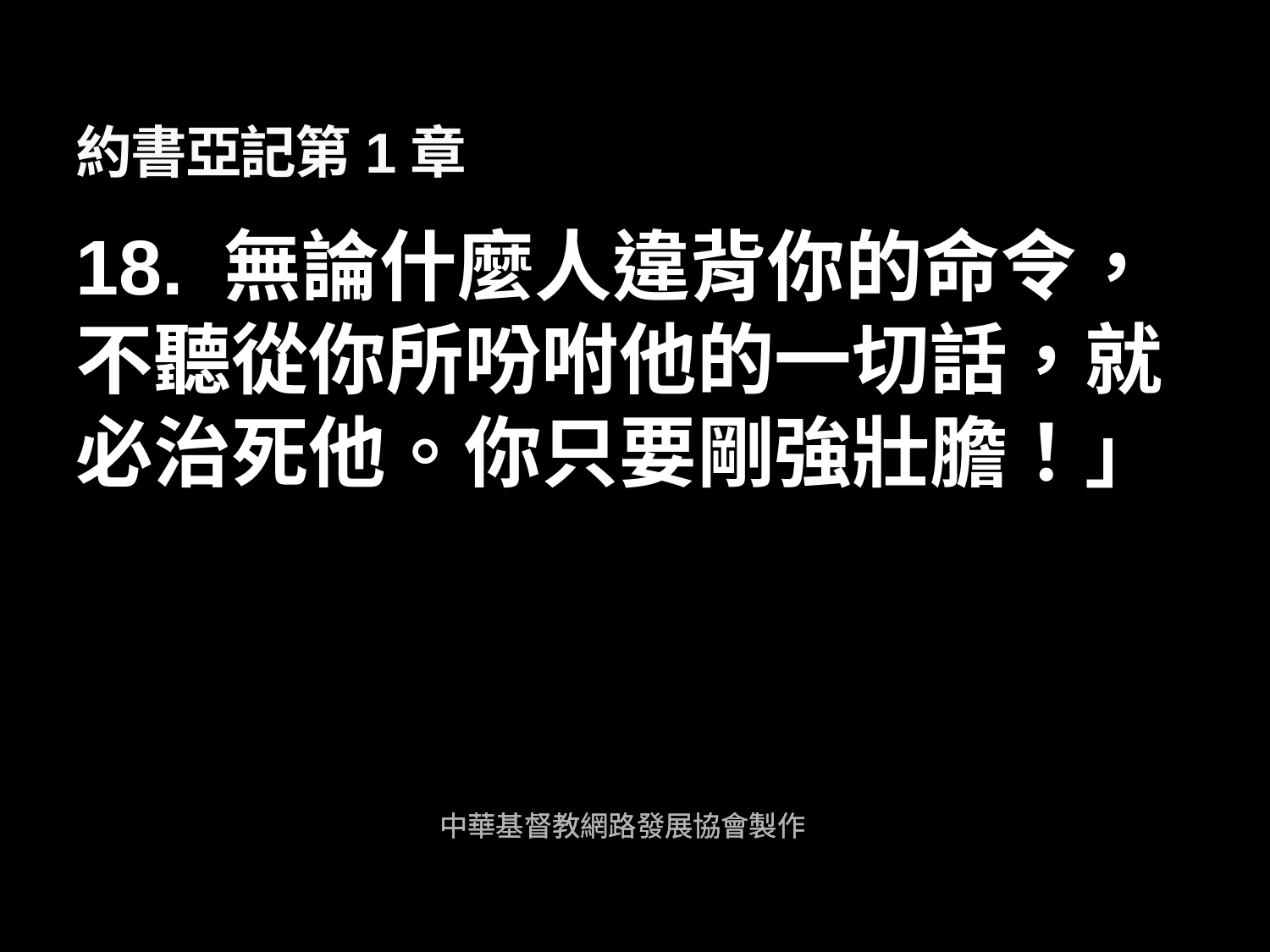

# 約書亞記第1章
18. 無論什麼人違背你的命令，不聽從你所吩咐他的一切話，就必治死他。你只要剛強壯膽！」